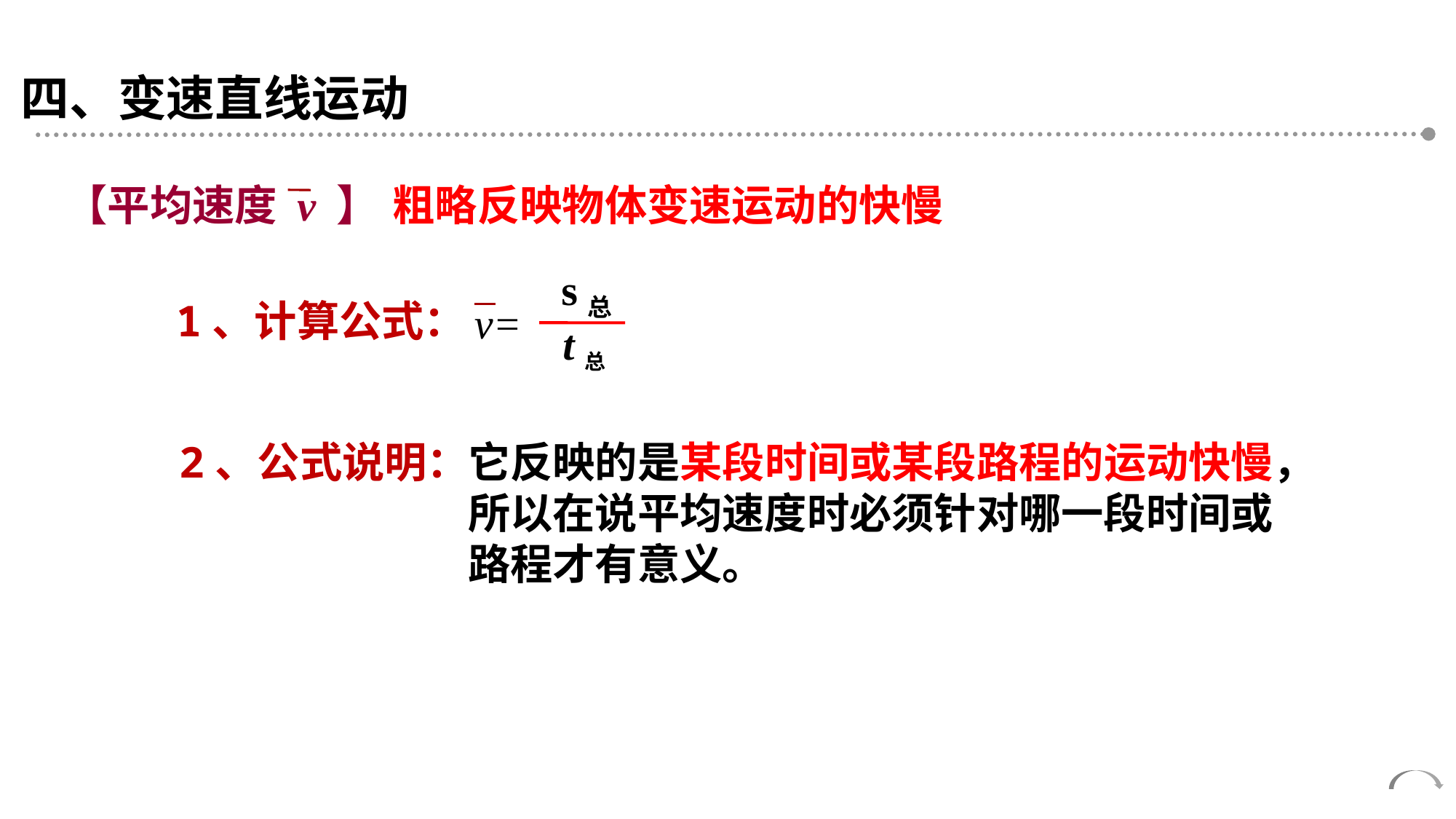

四、变速直线运动

【平均速度 v 】
粗略反映物体变速运动的快慢
s总
v=
t总

1、计算公式：
2、公式说明：
它反映的是某段时间或某段路程的运动快慢，所以在说平均速度时必须针对哪一段时间或
路程才有意义。